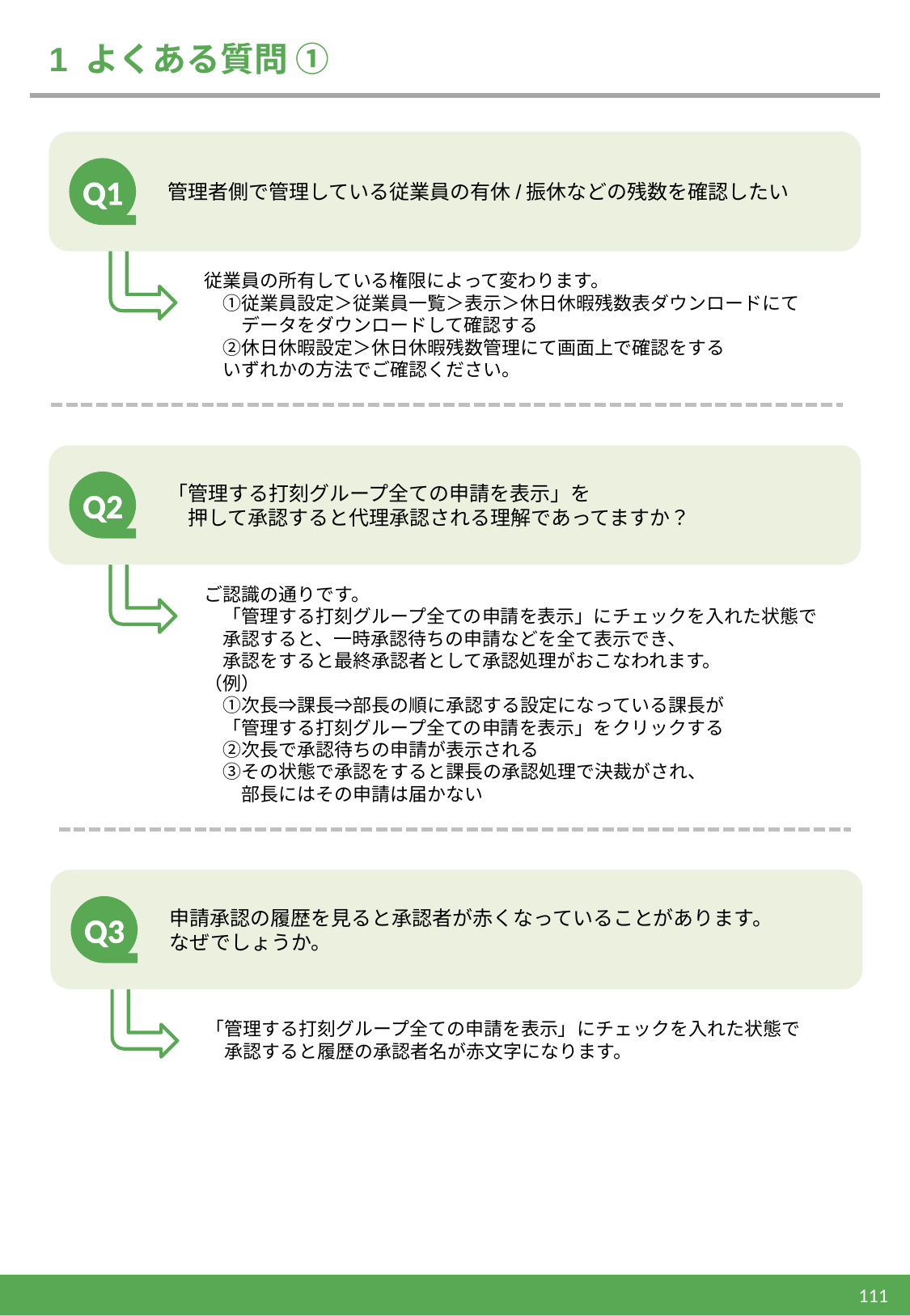

# 1 よくある質問 ①
　　　　　管理者側で管理している従業員の有休/振休などの残数を確認したい

Q1

従業員の所有している権限によって変わります。
　①従業員設定＞従業員一覧＞表示＞休日休暇残数表ダウンロードにて
　　データをダウンロードして確認する
　②休日休暇設定＞休日休暇残数管理にて画面上で確認をする
　いずれかの方法でご確認ください。

　　　　　「管理する打刻グループ全ての申請を表示」を
　　　　　　押して承認すると代理承認される理解であってますか？

Q2

ご認識の通りです。
　「管理する打刻グループ全ての申請を表示」にチェックを入れた状態で
　承認すると、一時承認待ちの申請などを全て表示でき、
　承認をすると最終承認者として承認処理がおこなわれます。
（例）
　①次長⇒課長⇒部長の順に承認する設定になっている課長が
　「管理する打刻グループ全ての申請を表示」をクリックする
　②次長で承認待ちの申請が表示される
　③その状態で承認をすると課長の承認処理で決裁がされ、
　　部長にはその申請は届かない
　　　　　申請承認の履歴を見ると承認者が赤くなっていることがあります。
　　　　　なぜでしょうか。

Q3

「管理する打刻グループ全ての申請を表示」にチェックを入れた状態で
　承認すると履歴の承認者名が赤文字になります。
111